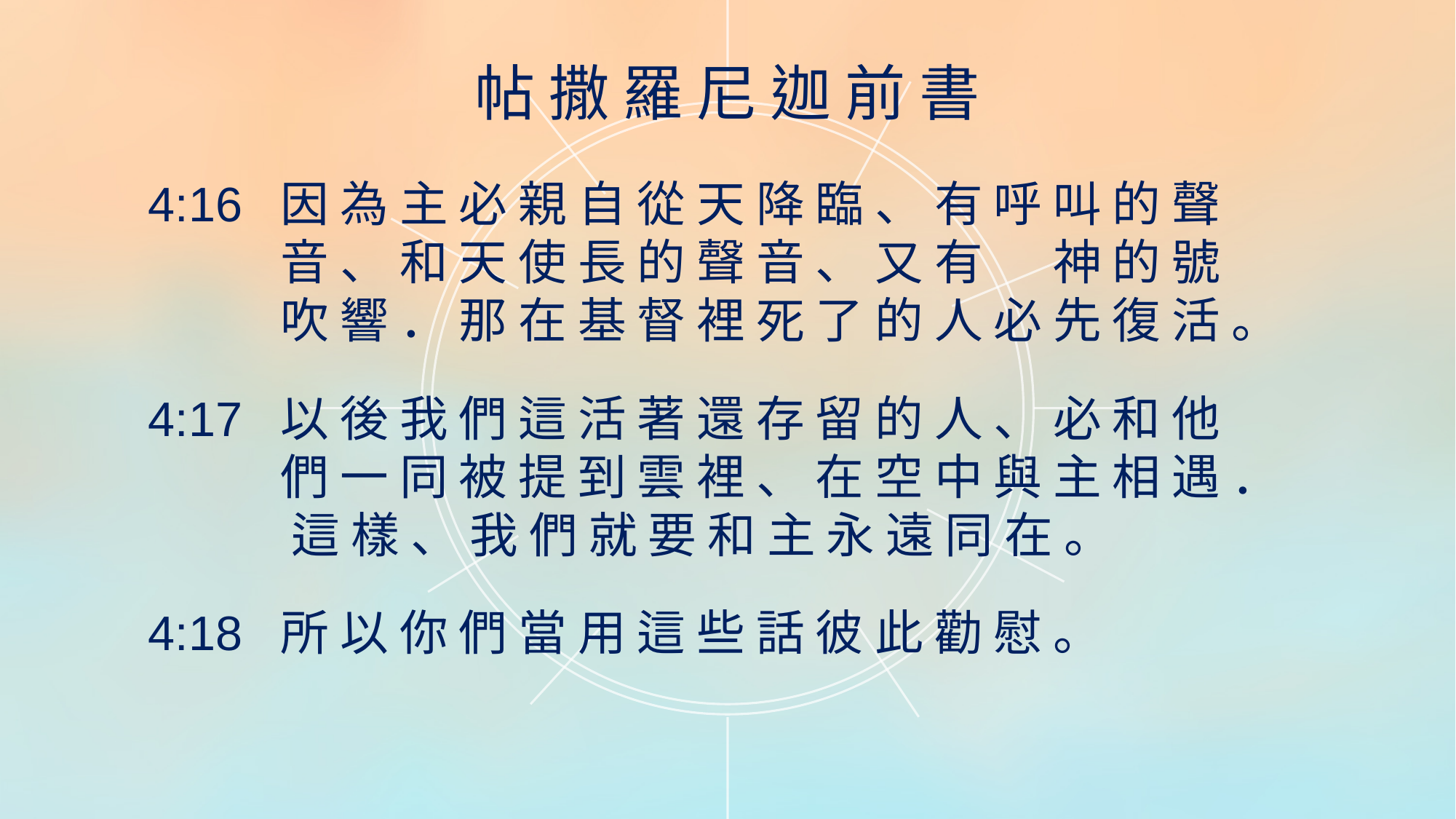

帖 撒 羅 尼 迦 前 書
4:16	因 為 主 必 親 自 從 天 降 臨 、 有 呼 叫 的 聲 音 、 和 天 使 長 的 聲 音 、 又 有 　 神 的 號 吹 響 ． 那 在 基 督 裡 死 了 的 人 必 先 復 活 。

4:17	以 後 我 們 這 活 著 還 存 留 的 人 、 必 和 他 們 一 同 被 提 到 雲 裡 、 在 空 中 與 主 相 遇 ． 這 樣 、 我 們 就 要 和 主 永 遠 同 在 。

4:18	所 以 你 們 當 用 這 些 話 彼 此 勸 慰 。